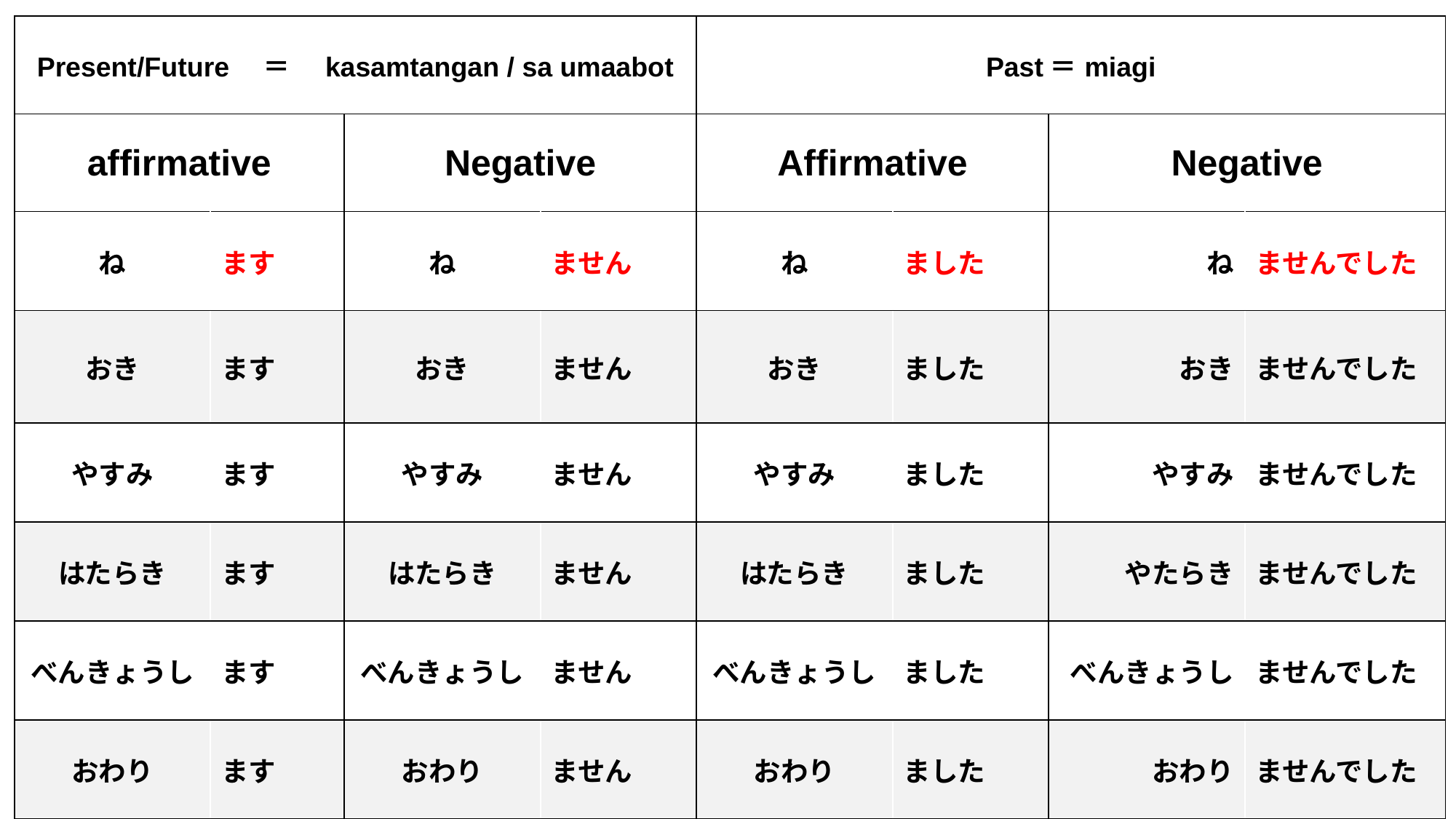

| Present/Future　＝　kasamtangan / sa umaabot |  |  |  | Past＝miagi |  |  |  |
| --- | --- | --- | --- | --- | --- | --- | --- |
| affirmative |  | Negative |  | Affirmative |  | Negative |  |
| ね | ます | ね | ません | ね | ました | ね | ませんでした |
| おき | ます | おき | ません | おき | ました | おき | ませんでした |
| やすみ | ます | やすみ | ません | やすみ | ました | やすみ | ませんでした |
| はたらき | ます | はたらき | ません | はたらき | ました | やたらき | ませんでした |
| べんきょうし | ます | べんきょうし | ません | べんきょうし | ました | べんきょうし | ませんでした |
| おわり | ます | おわり | ません | おわり | ました | おわり | ませんでした |
# れんしゅう します。